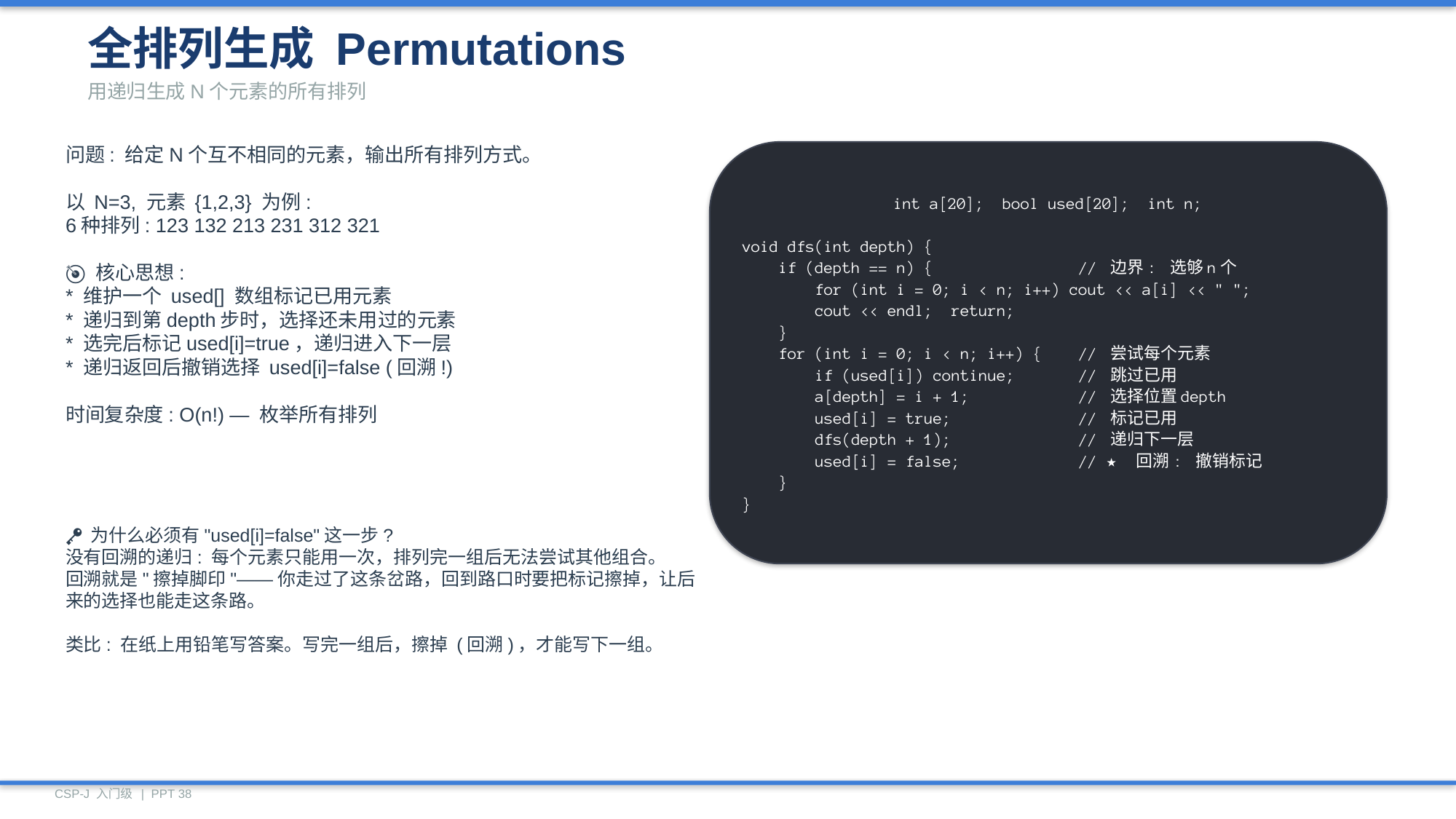

全排列生成 Permutations
用递归生成N个元素的所有排列
问题: 给定N个互不相同的元素，输出所有排列方式。
以 N=3, 元素 {1,2,3} 为例:
6种排列: 123 132 213 231 312 321
🎯 核心思想:
* 维护一个 used[] 数组标记已用元素
* 递归到第depth步时，选择还未用过的元素
* 选完后标记used[i]=true，递归进入下一层
* 递归返回后撤销选择 used[i]=false (回溯!)
时间复杂度: O(n!) — 枚举所有排列
int a[20];  bool used[20];  int n;

void dfs(int depth) {
    if (depth == n) {                // 边界: 选够n个
        for (int i = 0; i < n; i++) cout << a[i] << " ";
        cout << endl;  return;
    }
    for (int i = 0; i < n; i++) {    // 尝试每个元素
        if (used[i]) continue;       // 跳过已用
        a[depth] = i + 1;            // 选择位置depth
        used[i] = true;              // 标记已用
        dfs(depth + 1);              // 递归下一层
        used[i] = false;             // ★ 回溯: 撤销标记
    }
}
🔑 为什么必须有"used[i]=false"这一步?
没有回溯的递归: 每个元素只能用一次，排列完一组后无法尝试其他组合。
回溯就是"擦掉脚印"——你走过了这条岔路，回到路口时要把标记擦掉，让后来的选择也能走这条路。
类比: 在纸上用铅笔写答案。写完一组后，擦掉 (回溯)，才能写下一组。

CSP-J 入门级  |  PPT 38